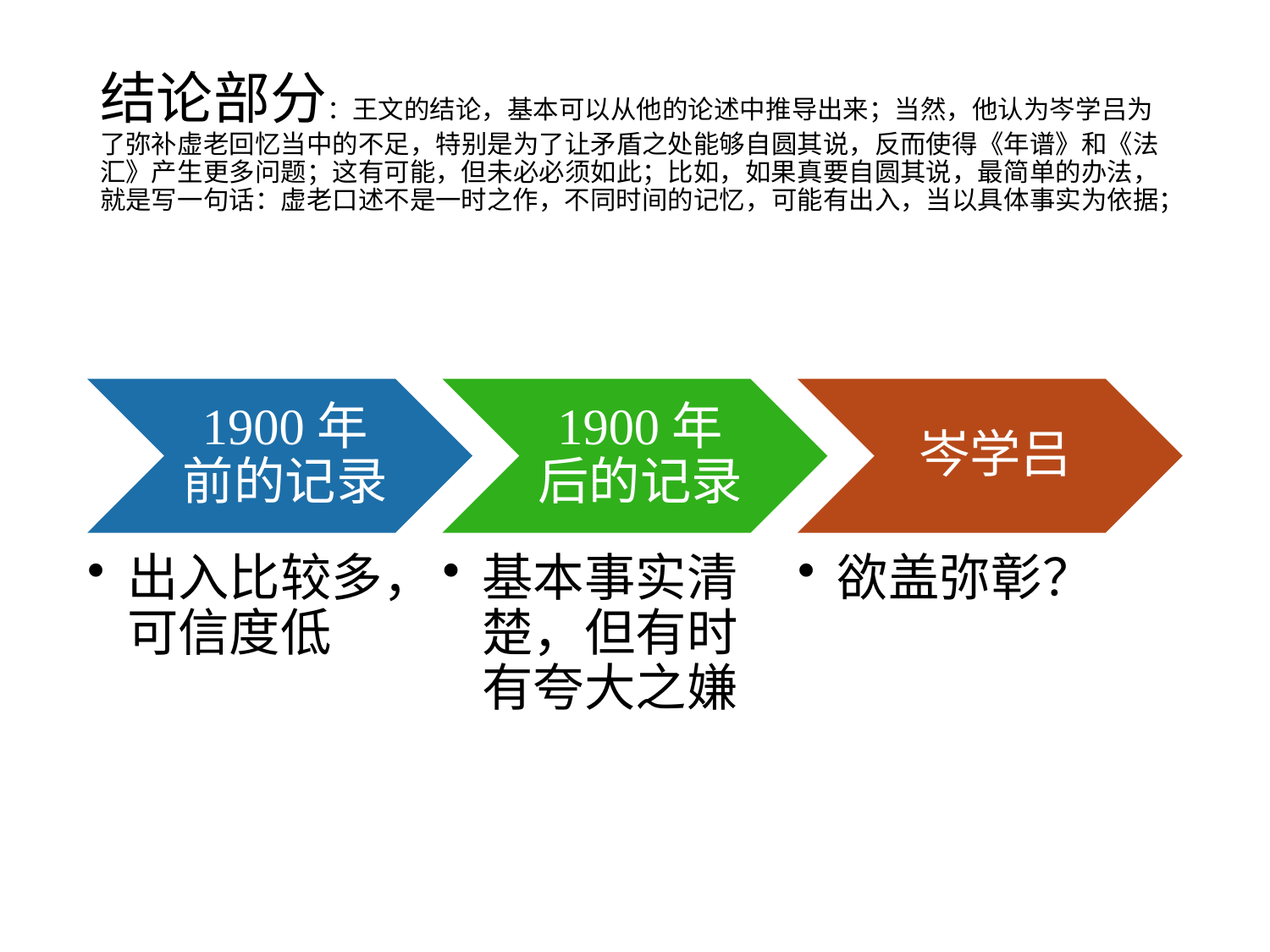

# 结论部分：王文的结论，基本可以从他的论述中推导出来；当然，他认为岑学吕为了弥补虚老回忆当中的不足，特别是为了让矛盾之处能够自圆其说，反而使得《年谱》和《法汇》产生更多问题；这有可能，但未必必须如此；比如，如果真要自圆其说，最简单的办法，就是写一句话：虚老口述不是一时之作，不同时间的记忆，可能有出入，当以具体事实为依据；
1900年前的记录
出入比较多，可信度低
1900年后的记录
基本事实清楚，但有时有夸大之嫌
岑学吕
欲盖弥彰？